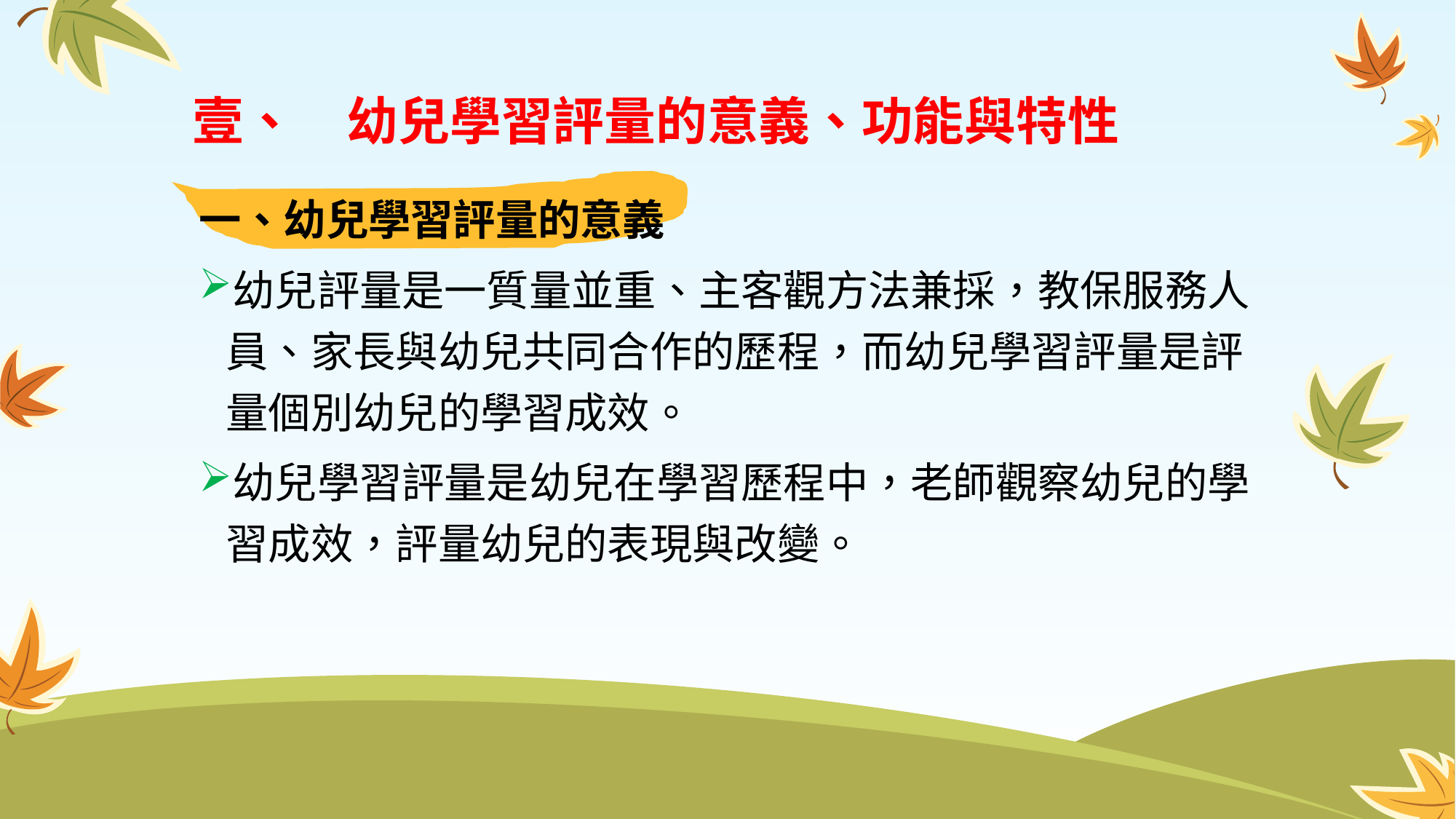

# 壹、　幼兒學習評量的意義、功能與特性

一、幼兒學習評量的意義
幼兒評量是一質量並重、主客觀方法兼採，教保服務人員、家長與幼兒共同合作的歷程，而幼兒學習評量是評量個別幼兒的學習成效。
幼兒學習評量是幼兒在學習歷程中，老師觀察幼兒的學習成效，評量幼兒的表現與改變。